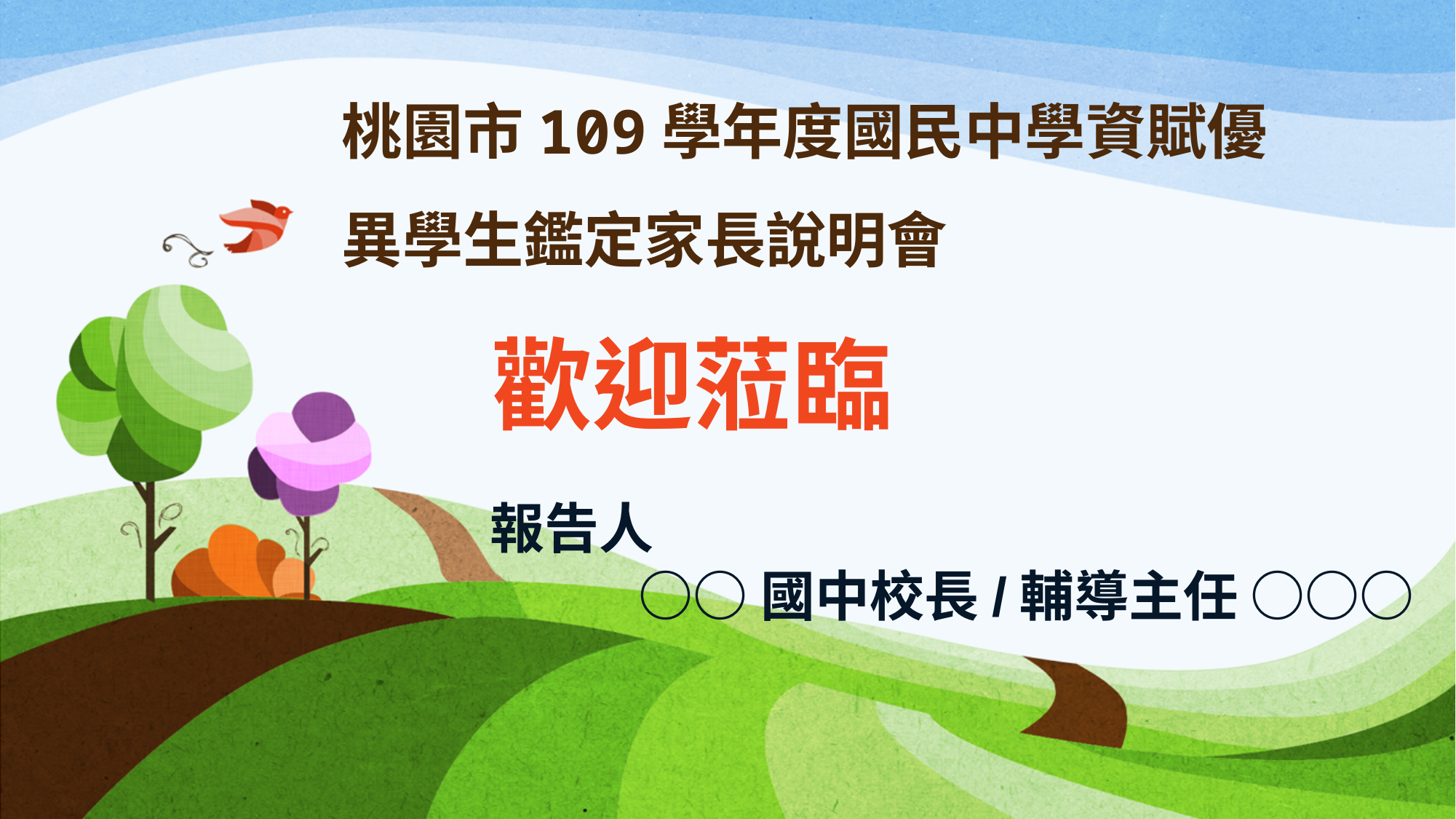

# 桃園市109學年度國民中學資賦優異學生鑑定家長說明會
歡迎蒞臨
報告人
            ○○國中校長/輔導主任 ○○○